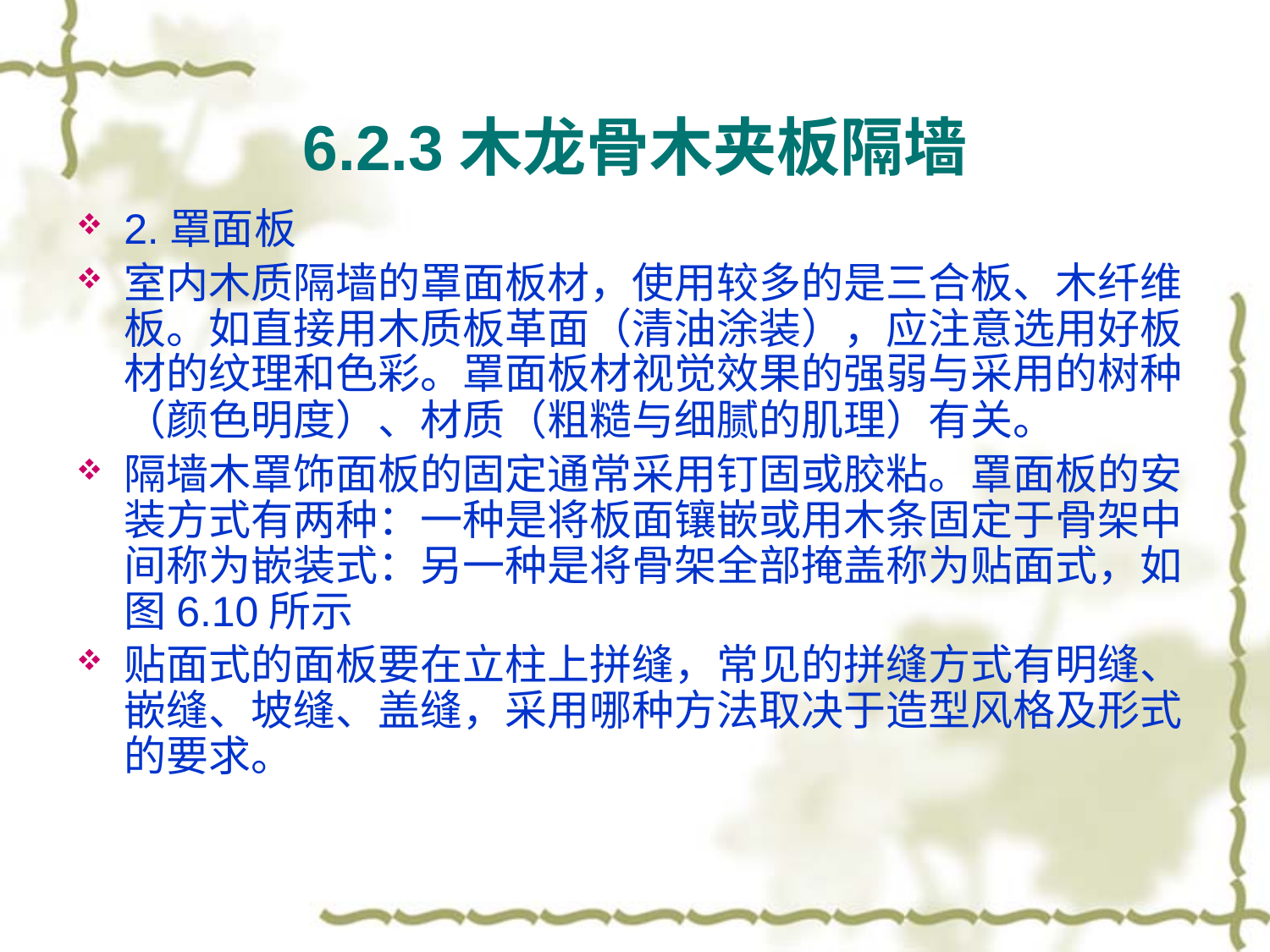

# 6.2.3木龙骨木夹板隔墙
2.罩面板
室内木质隔墙的罩面板材，使用较多的是三合板、木纤维板。如直接用木质板革面（清油涂装），应注意选用好板材的纹理和色彩。罩面板材视觉效果的强弱与采用的树种（颜色明度）、材质（粗糙与细腻的肌理）有关。
隔墙木罩饰面板的固定通常采用钉固或胶粘。罩面板的安装方式有两种：一种是将板面镶嵌或用木条固定于骨架中间称为嵌装式：另一种是将骨架全部掩盖称为贴面式，如图6.10所示
贴面式的面板要在立柱上拼缝，常见的拼缝方式有明缝、嵌缝、坡缝、盖缝，采用哪种方法取决于造型风格及形式的要求。